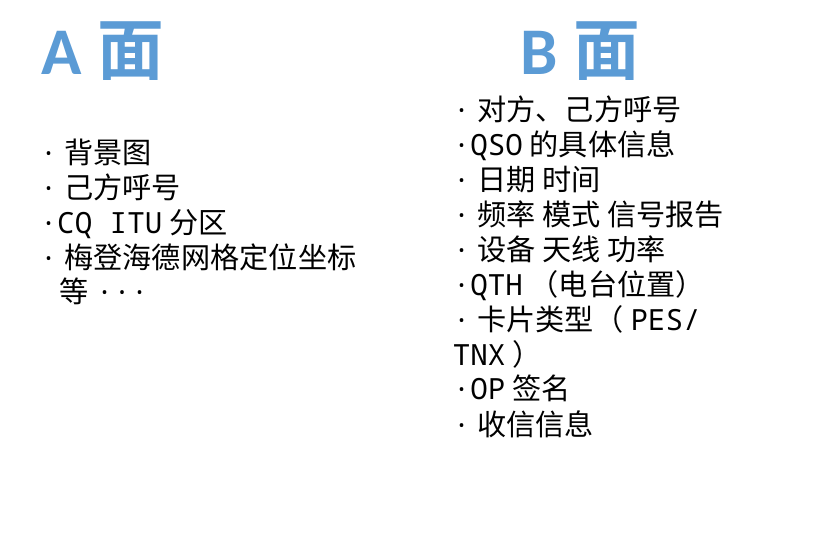

A面
B面
·对方、己方呼号
·QSO的具体信息
·日期 时间
·频率 模式 信号报告
·设备 天线 功率
·QTH（电台位置）
·卡片类型（PES/TNX）
·OP签名
·收信信息
·背景图
·己方呼号
·CQ ITU分区
·梅登海德网格定位坐标
  等···